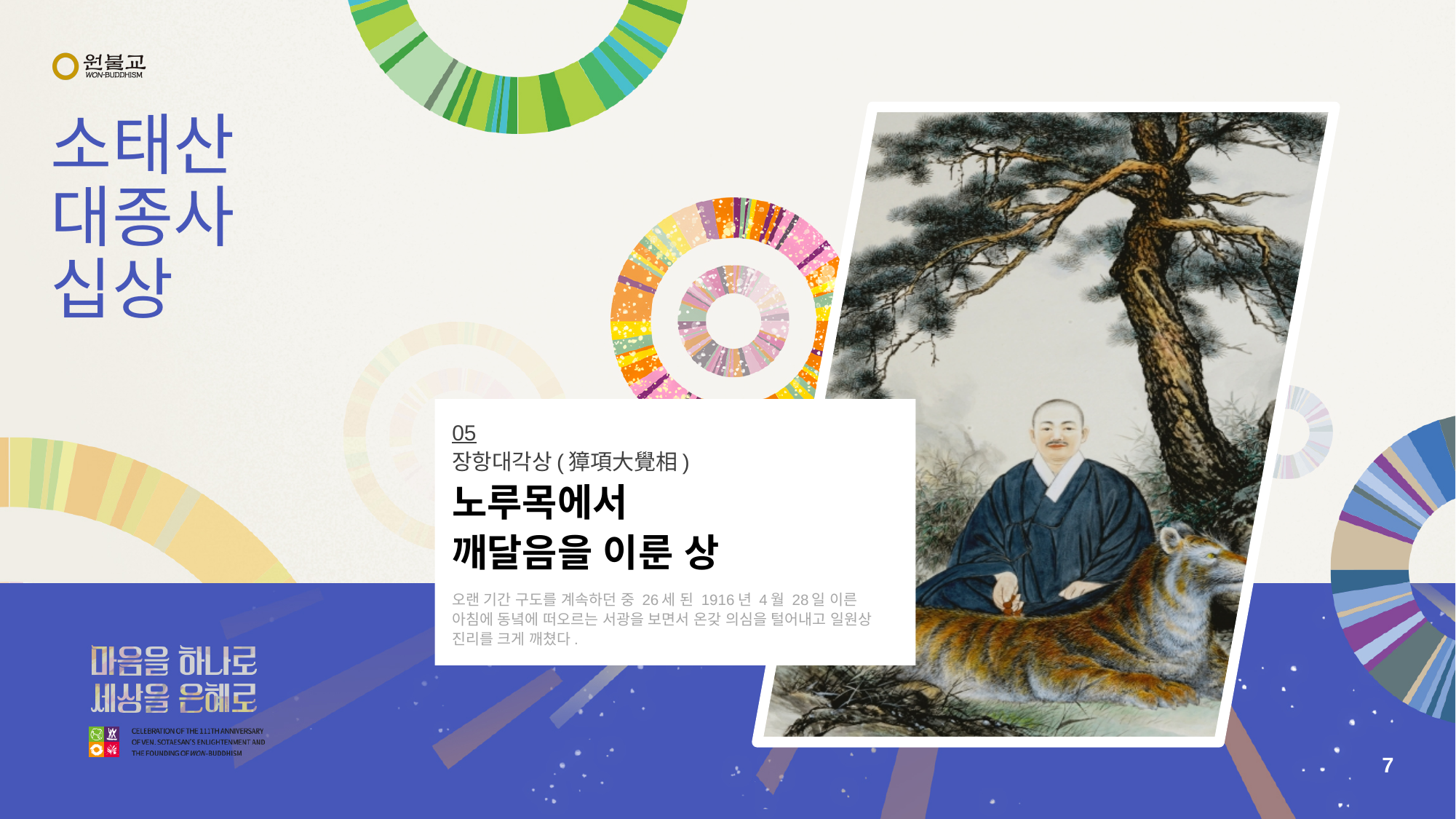

# 소태산 대종사 십상

05
장항대각상(獐項大覺相)
노루목에서
깨달음을 이룬 상
오랜 기간 구도를 계속하던 중 26세 된 1916년 4월 28일 이른 아침에 동녘에 떠오르는 서광을 보면서 온갖 의심을 털어내고 일원상 진리를 크게 깨쳤다.
7